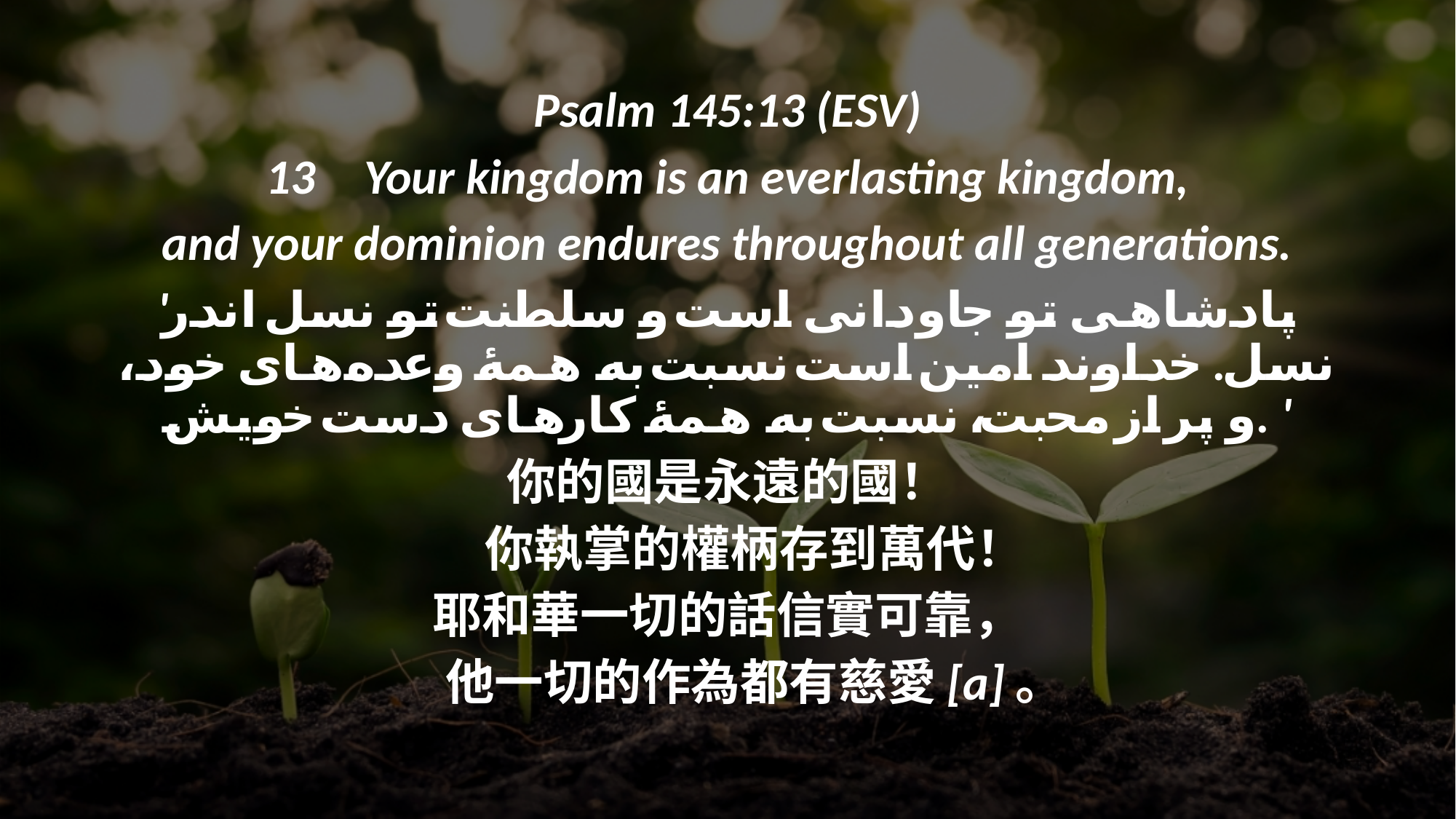

Psalm 145:13 (ESV)
13 	Your kingdom is an everlasting kingdom,
and your dominion endures throughout all generations.
'پادشاهی تو جاودانی است و سلطنت تو نسل اندر نسل. خداوند امین است نسبت به همۀ وعده‌های خود، و پر از محبت، نسبت به همۀ کارهای دست خویش. '
你的國是永遠的國！
    你執掌的權柄存到萬代！
耶和華一切的話信實可靠，
    他一切的作為都有慈愛[a]。